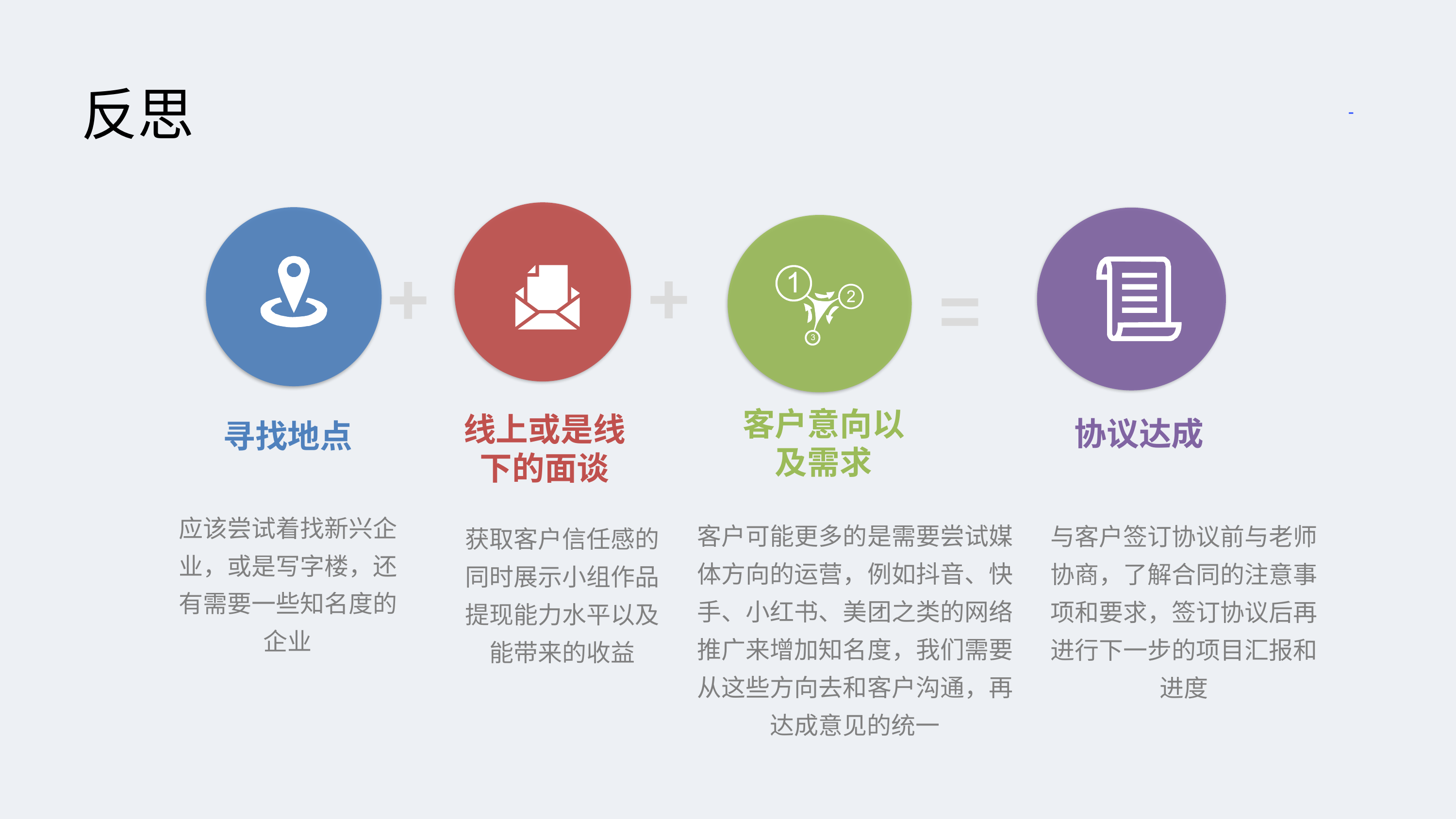

反思
 -

+
+

=

客户意向以及需求
线上或是线下的面谈
协议达成
寻找地点
应该尝试着找新兴企业，或是写字楼，还有需要一些知名度的企业
客户可能更多的是需要尝试媒体方向的运营，例如抖音、快手、小红书、美团之类的网络推广来增加知名度，我们需要从这些方向去和客户沟通，再达成意见的统一
与客户签订协议前与老师协商，了解合同的注意事项和要求，签订协议后再进行下一步的项目汇报和进度
获取客户信任感的同时展示小组作品提现能力水平以及能带来的收益